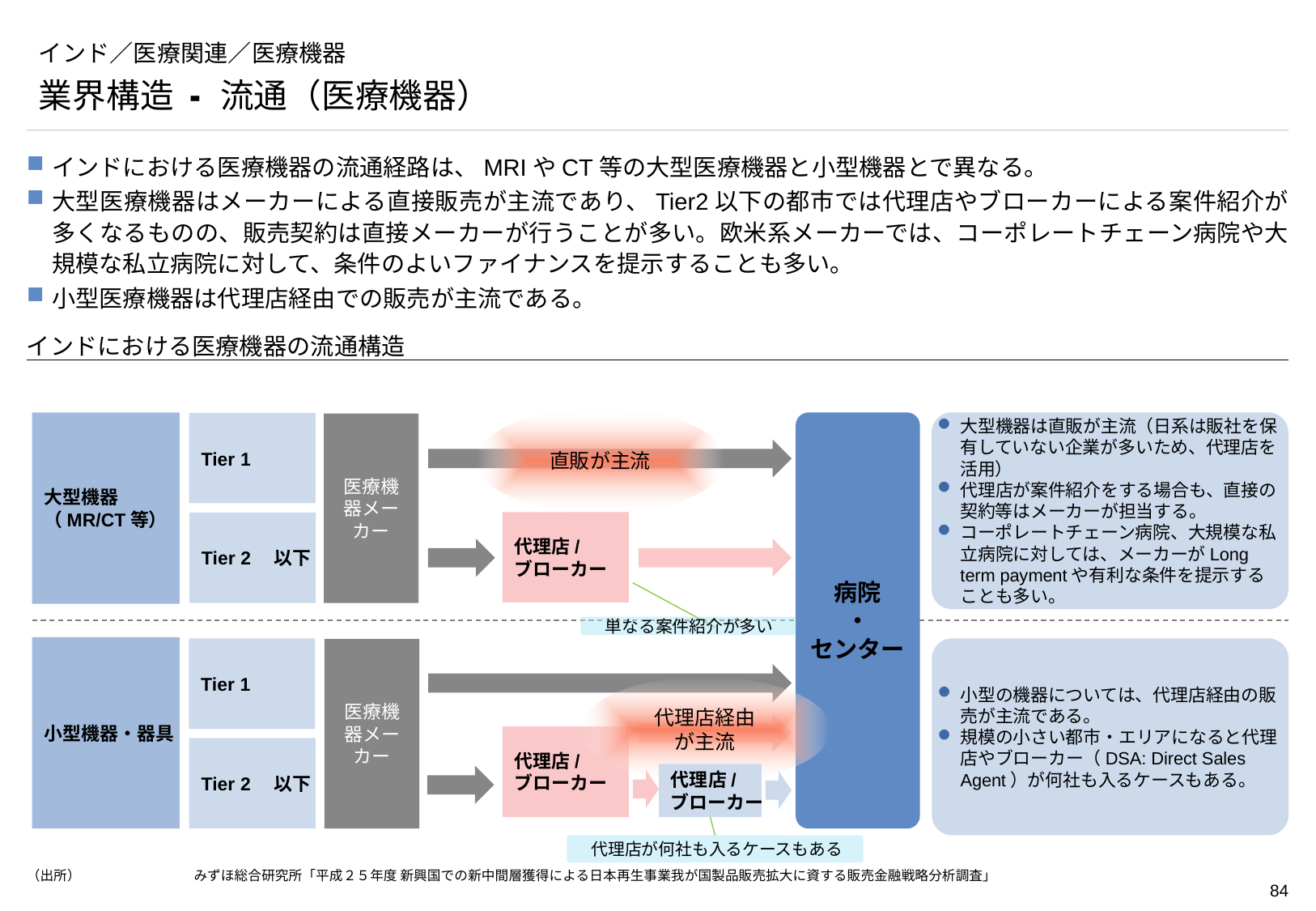

# インド／医療関連／医療機器
業界構造 - 流通（医療機器）
インドにおける医療機器の流通経路は、MRIやCT等の大型医療機器と小型機器とで異なる。
大型医療機器はメーカーによる直接販売が主流であり、Tier2以下の都市では代理店やブローカーによる案件紹介が多くなるものの、販売契約は直接メーカーが行うことが多い。欧米系メーカーでは、コーポレートチェーン病院や大規模な私立病院に対して、条件のよいファイナンスを提示することも多い。
小型医療機器は代理店経由での販売が主流である。

インドにおける医療機器の流通構造
直販が主流
大型機器
（MR/CT等）
病院
・
センター
大型機器は直販が主流（日系は販社を保有していない企業が多いため、代理店を活用）
代理店が案件紹介をする場合も、直接の契約等はメーカーが担当する。
コーポレートチェーン病院、大規模な私立病院に対しては、メーカーがLong term paymentや有利な条件を提示することも多い。
Tier 1
医療機器メーカー

代理店/
ブローカー
Tier 2　以下

単なる案件紹介が多い
小型機器・器具
小型の機器については、代理店経由の販売が主流である。
規模の小さい都市・エリアになると代理店やブローカー（DSA: Direct Sales Agent）が何社も入るケースもある。
Tier 1

代理店経由
が主流
医療機器メーカー
代理店/
ブローカー
Tier 2　以下

代理店/
ブローカー

代理店が何社も入るケースもある
（出所）	みずほ総合研究所「平成２５年度 新興国での新中間層獲得による日本再生事業我が国製品販売拡大に資する販売金融戦略分析調査」